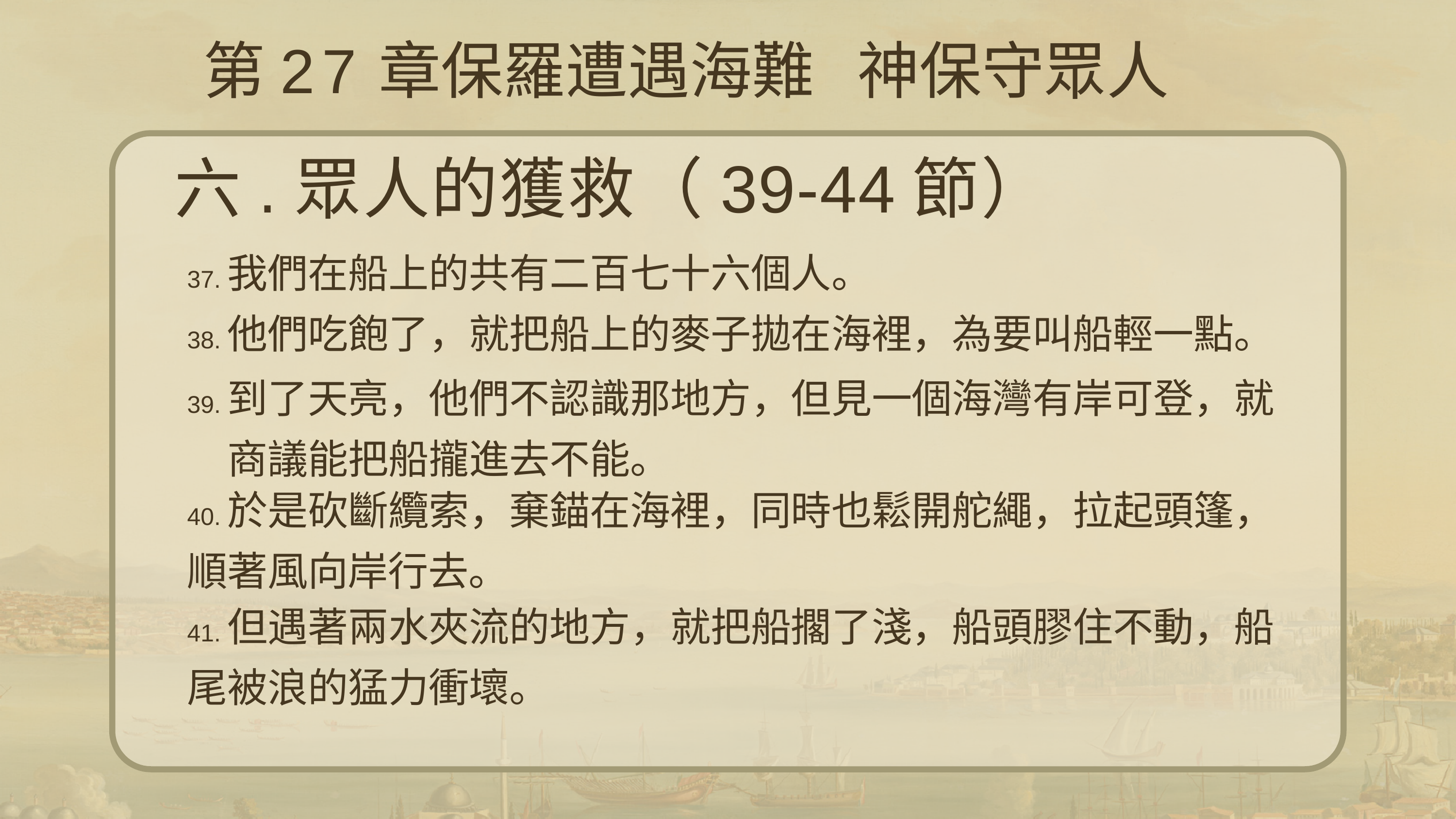

# 第27章保羅遭遇海難	神保守眾人

六.眾人的獲救（39-44節）
我們在船上的共有二百七十六個人。
他們吃飽了，就把船上的麥子拋在海裡，為要叫船輕一點。
到了天亮，他們不認識那地方，但見一個海灣有岸可登，就商議能把船攏進去不能。
於是砍斷纜索，棄錨在海裡，同時也鬆開舵繩，拉起頭篷，
順著風向岸行去。
但遇著兩水夾流的地方，就把船擱了淺，船頭膠住不動，船
尾被浪的猛力衝壞。